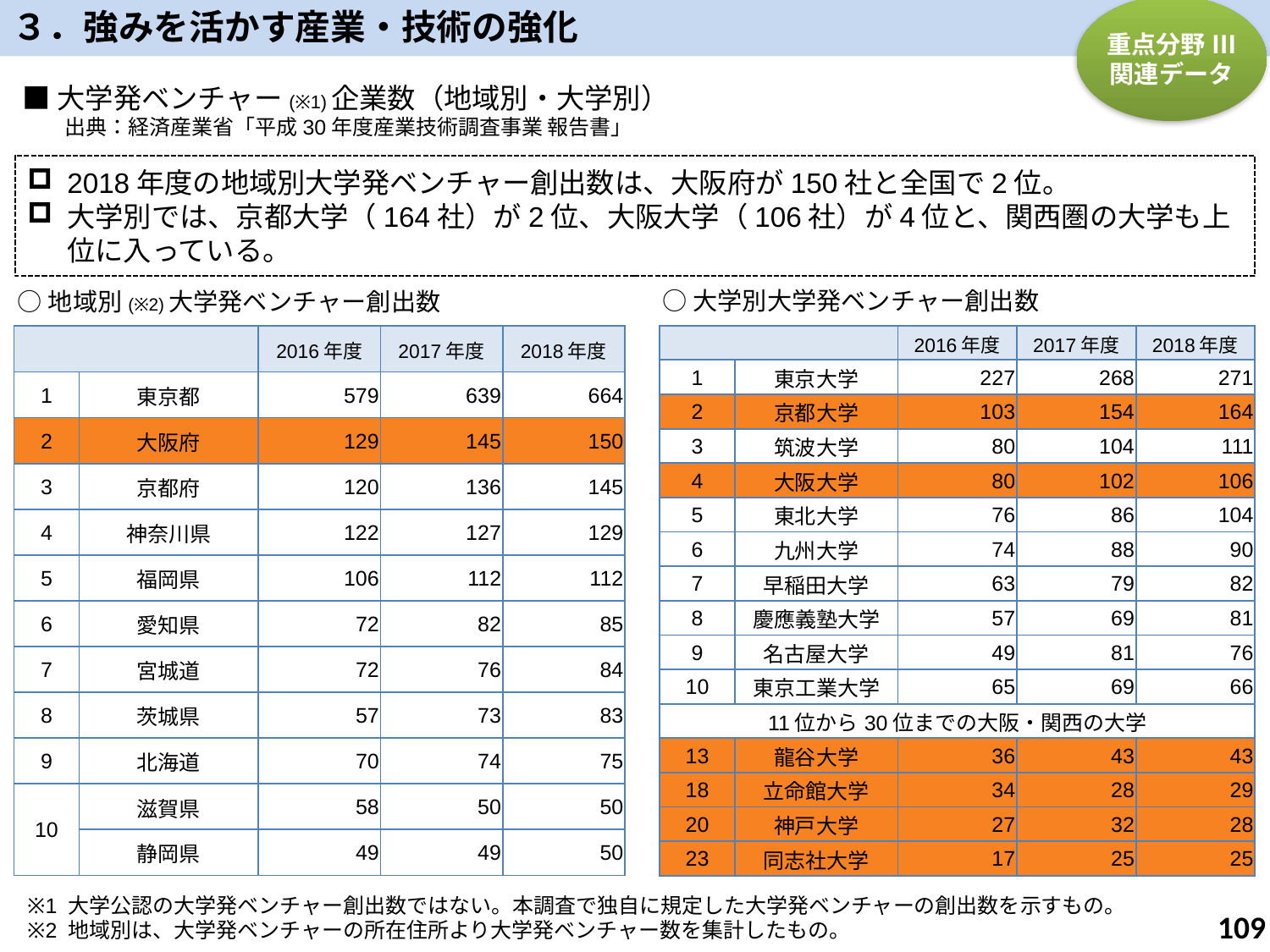

３．強みを活かす産業・技術の強化
重点分野 Ⅲ
関連データ
■大学発ベンチャー(※1)企業数（地域別・大学別）
　　出典：経済産業省「平成30年度産業技術調査事業 報告書」
2018年度の地域別大学発ベンチャー創出数は、大阪府が150社と全国で2位。
大学別では、京都大学（164社）が2位、大阪大学（106社）が4位と、関西圏の大学も上位に入っている。
○大学別大学発ベンチャー創出数
○地域別(※2)大学発ベンチャー創出数
|  |  | 2016年度 | 2017年度 | 2018年度 |
| --- | --- | --- | --- | --- |
| 1 | 東京大学 | 227 | 268 | 271 |
| 2 | 京都大学 | 103 | 154 | 164 |
| 3 | 筑波大学 | 80 | 104 | 111 |
| 4 | 大阪大学 | 80 | 102 | 106 |
| 5 | 東北大学 | 76 | 86 | 104 |
| 6 | 九州大学 | 74 | 88 | 90 |
| 7 | 早稲田大学 | 63 | 79 | 82 |
| 8 | 慶應義塾大学 | 57 | 69 | 81 |
| 9 | 名古屋大学 | 49 | 81 | 76 |
| 10 | 東京工業大学 | 65 | 69 | 66 |
| 11位から30位までの大阪・関西の大学 |  |  |  |  |
| 13 | 龍谷大学 | 36 | 43 | 43 |
| 18 | 立命館大学 | 34 | 28 | 29 |
| 20 | 神戸大学 | 27 | 32 | 28 |
| 23 | 同志社大学 | 17 | 25 | 25 |
|  |  | 2016年度 | 2017年度 | 2018年度 |
| --- | --- | --- | --- | --- |
| 1 | 東京都 | 579 | 639 | 664 |
| 2 | 大阪府 | 129 | 145 | 150 |
| 3 | 京都府 | 120 | 136 | 145 |
| 4 | 神奈川県 | 122 | 127 | 129 |
| 5 | 福岡県 | 106 | 112 | 112 |
| 6 | 愛知県 | 72 | 82 | 85 |
| 7 | 宮城道 | 72 | 76 | 84 |
| 8 | 茨城県 | 57 | 73 | 83 |
| 9 | 北海道 | 70 | 74 | 75 |
| 10 | 滋賀県 | 58 | 50 | 50 |
|  | 静岡県 | 49 | 49 | 50 |
※1 大学公認の大学発ベンチャー創出数ではない。本調査で独自に規定した大学発ベンチャーの創出数を示すもの。
※2 地域別は、大学発ベンチャーの所在住所より大学発ベンチャー数を集計したもの。
109